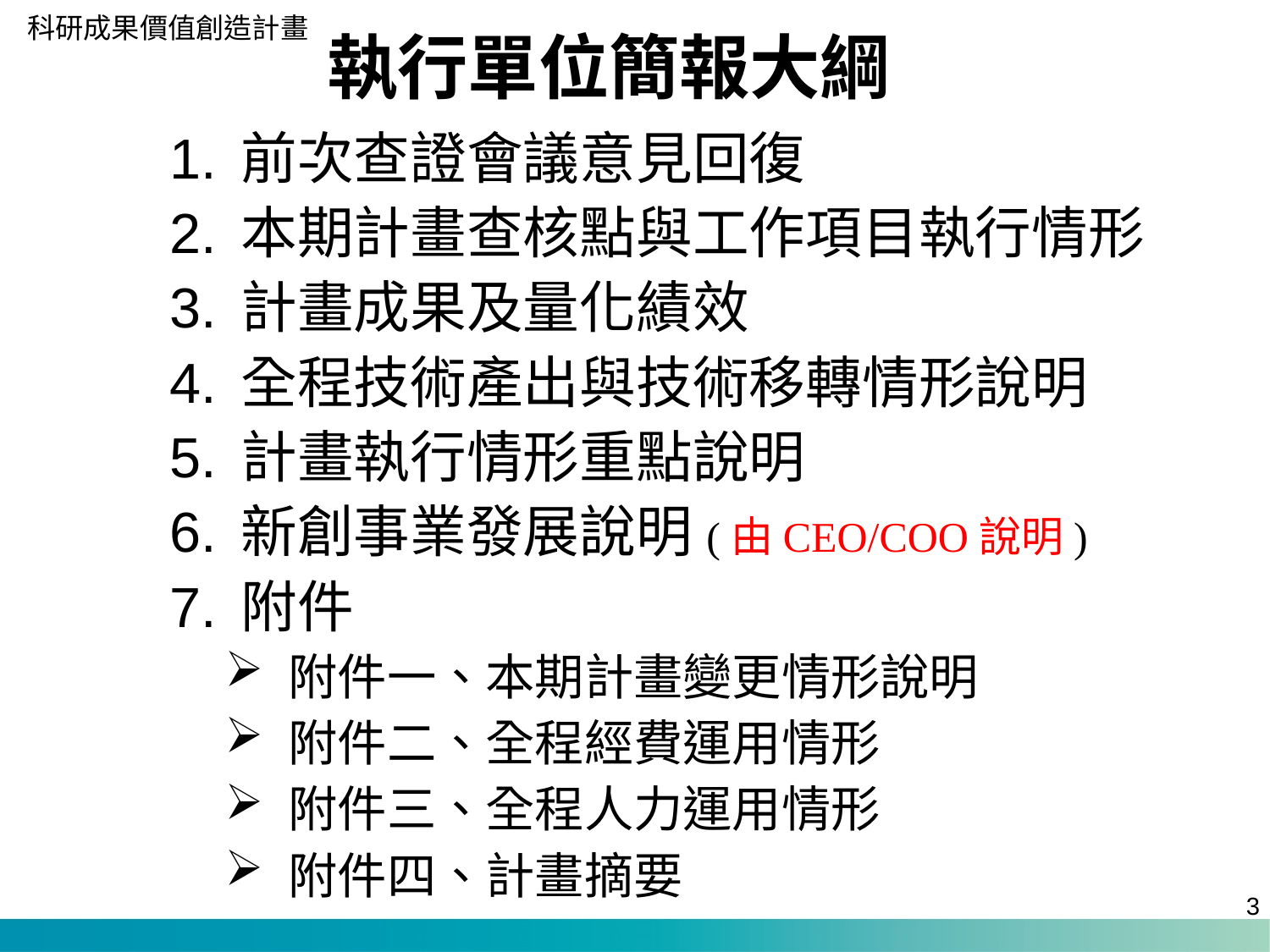

執行單位簡報大綱
前次查證會議意見回復
本期計畫查核點與工作項目執行情形
計畫成果及量化績效
全程技術產出與技術移轉情形說明
計畫執行情形重點說明
新創事業發展說明(由CEO/COO說明)
附件
附件一、本期計畫變更情形說明
附件二、全程經費運用情形
附件三、全程人力運用情形
附件四、計畫摘要

3